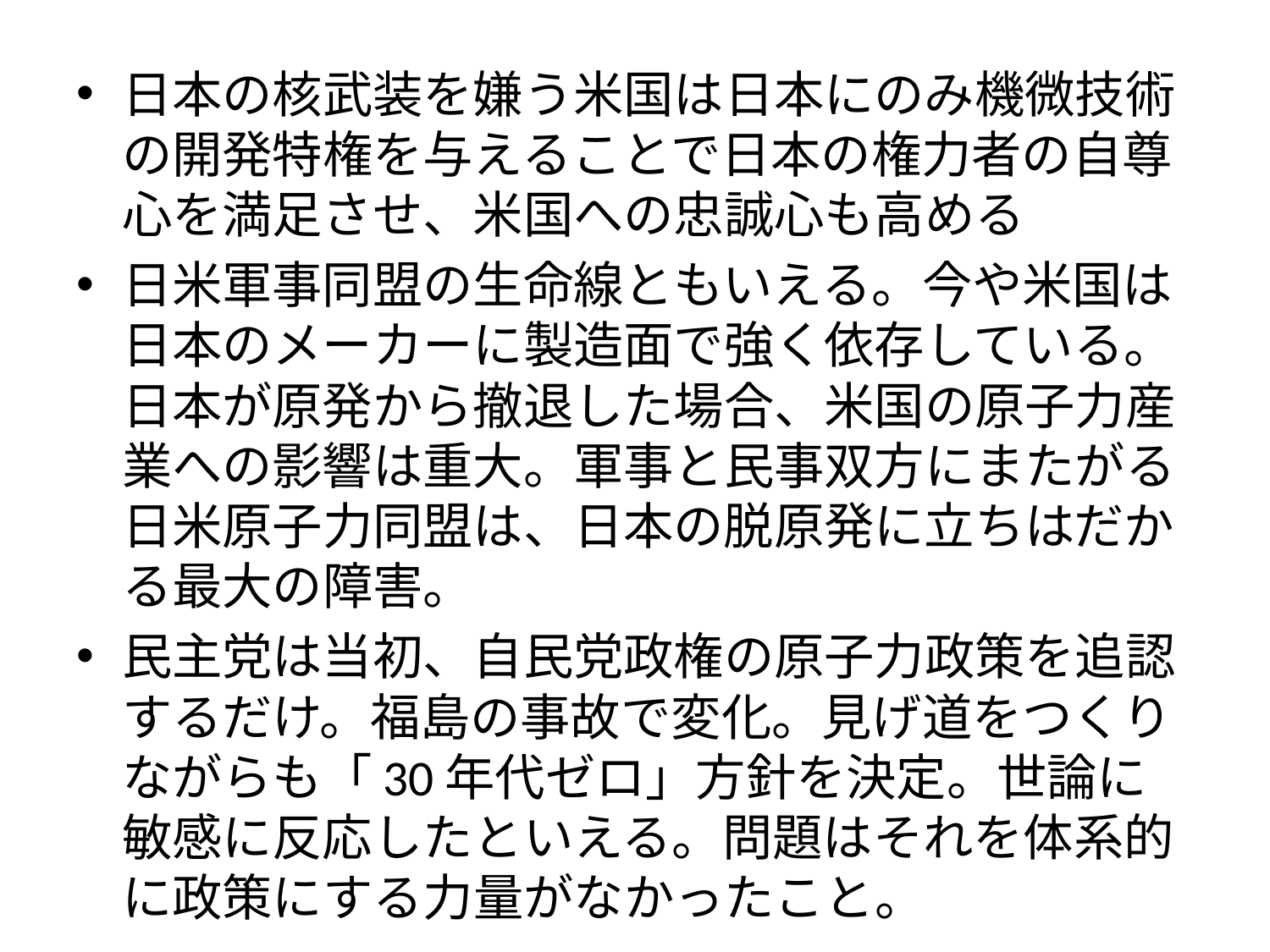

日本の核武装を嫌う米国は日本にのみ機微技術の開発特権を与えることで日本の権力者の自尊心を満足させ、米国への忠誠心も高める
日米軍事同盟の生命線ともいえる。今や米国は日本のメーカーに製造面で強く依存している。日本が原発から撤退した場合、米国の原子力産業への影響は重大。軍事と民事双方にまたがる日米原子力同盟は、日本の脱原発に立ちはだかる最大の障害。
民主党は当初、自民党政権の原子力政策を追認するだけ。福島の事故で変化。見げ道をつくりながらも「30年代ゼロ」方針を決定。世論に敏感に反応したといえる。問題はそれを体系的に政策にする力量がなかったこと。